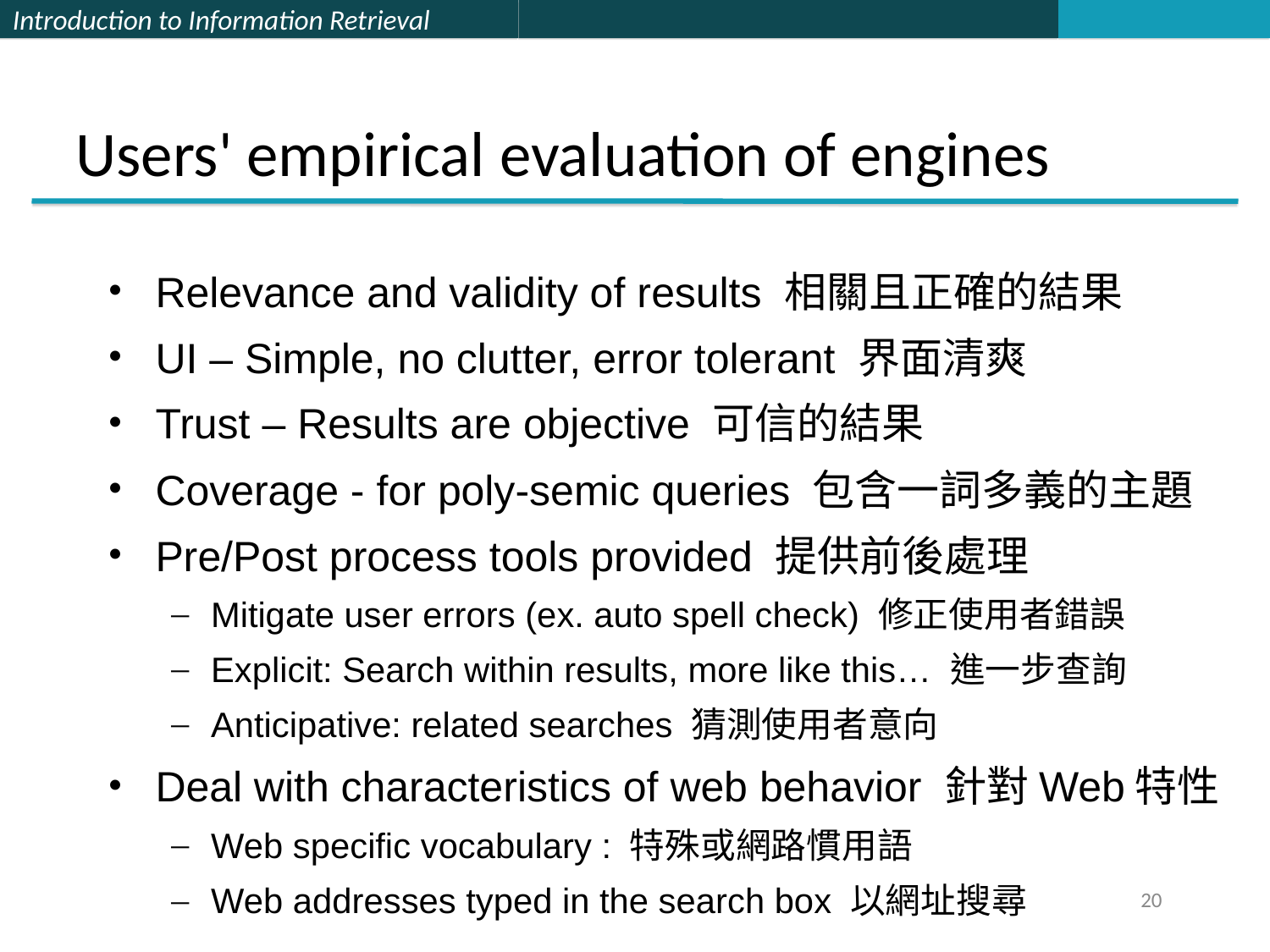

# Users' empirical evaluation of engines
Relevance and validity of results 相關且正確的結果
UI – Simple, no clutter, error tolerant 界面清爽
Trust – Results are objective 可信的結果
Coverage - for poly-semic queries 包含一詞多義的主題
Pre/Post process tools provided 提供前後處理
Mitigate user errors (ex. auto spell check) 修正使用者錯誤
Explicit: Search within results, more like this… 進一步查詢
Anticipative: related searches 猜測使用者意向
Deal with characteristics of web behavior 針對Web特性
Web specific vocabulary : 特殊或網路慣用語
Web addresses typed in the search box 以網址搜尋
20